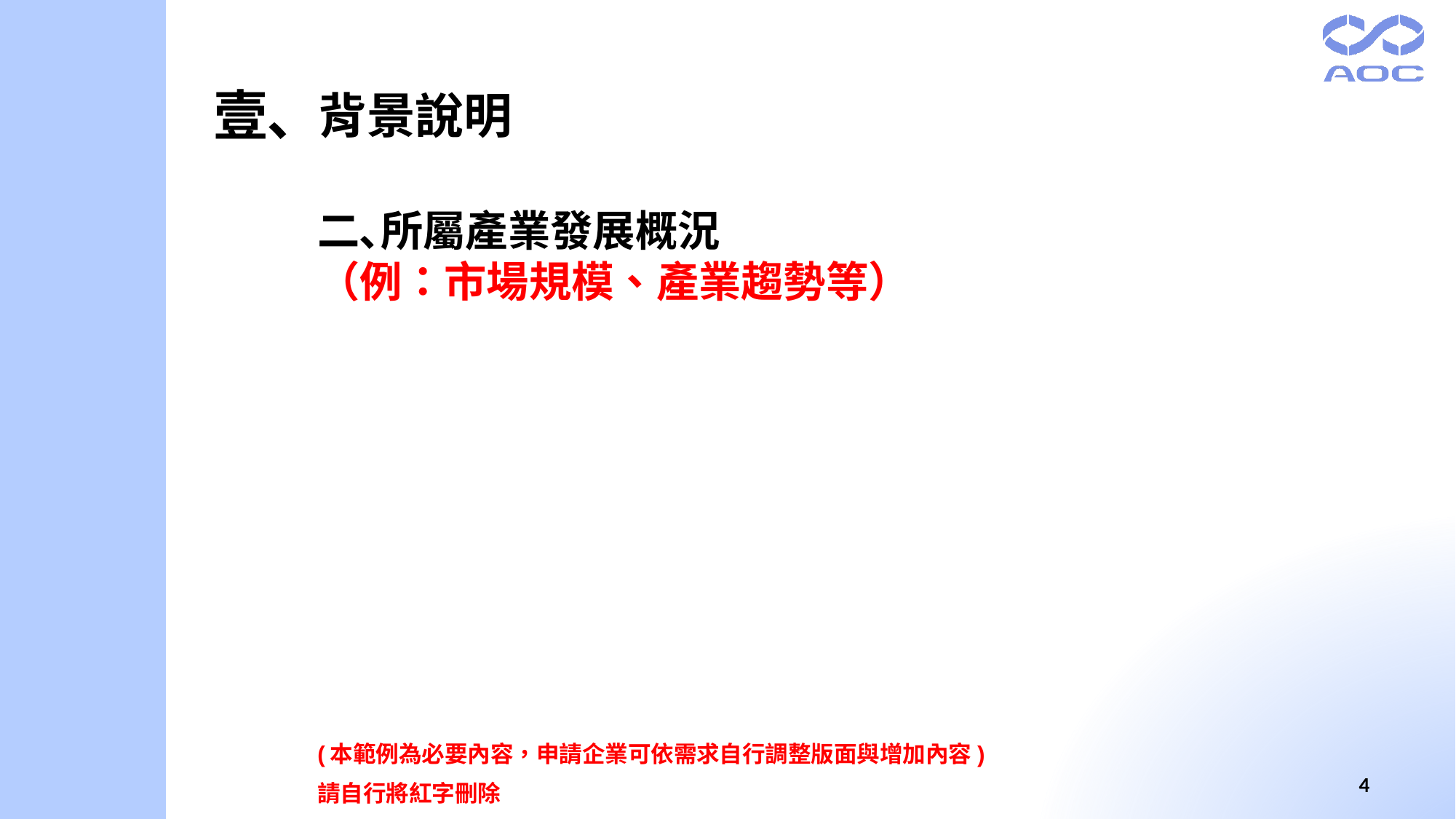

壹､
背景說明
二､所屬產業發展概況
（例：市場規模、產業趨勢等）
(本範例為必要內容，申請企業可依需求自行調整版面與增加內容)
請自行將紅字刪除